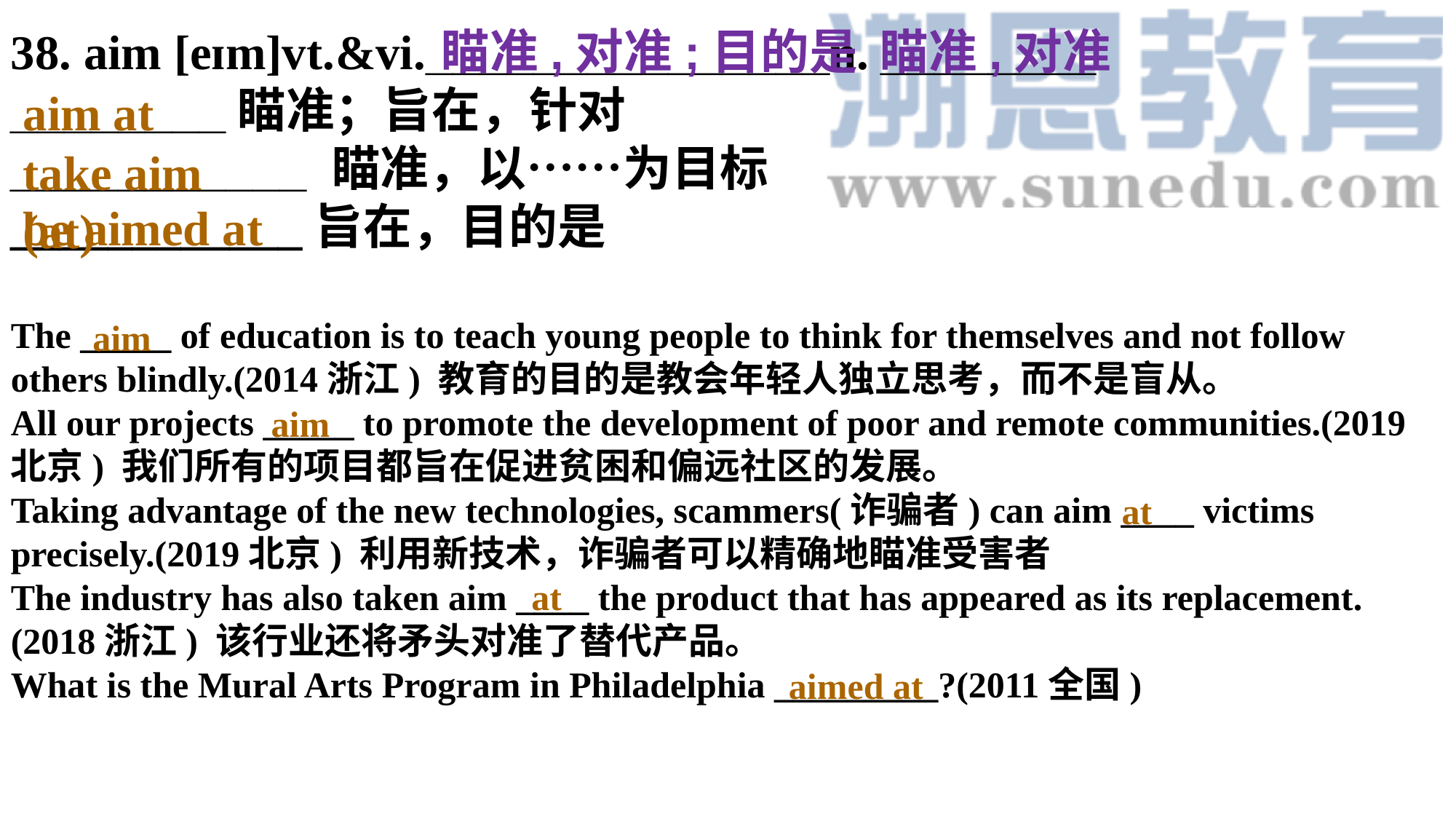

38. aim [eɪm]vt.&vi._______________n. ________________瞄准；旨在，针对___________ 瞄准，以……为目标____________旨在，目的是

The _____ of education is to teach young people to think for themselves and not follow others blindly.(2014浙江) 教育的目的是教会年轻人独立思考，而不是盲从。
All our projects _____ to promote the development of poor and remote communities.(2019北京) 我们所有的项目都旨在促进贫困和偏远社区的发展。
Taking advantage of the new technologies, scammers(诈骗者) can aim ____ victims precisely.(2019北京) 利用新技术，诈骗者可以精确地瞄准受害者
The industry has also taken aim ____ the product that has appeared as its replacement.(2018浙江) 该行业还将矛头对准了替代产品。
What is the Mural Arts Program in Philadelphia _________?(2011全国)

瞄准,对准;目的是
瞄准,对准
aim at
take aim (at)
be aimed at
aim
aim
at
at
aimed at